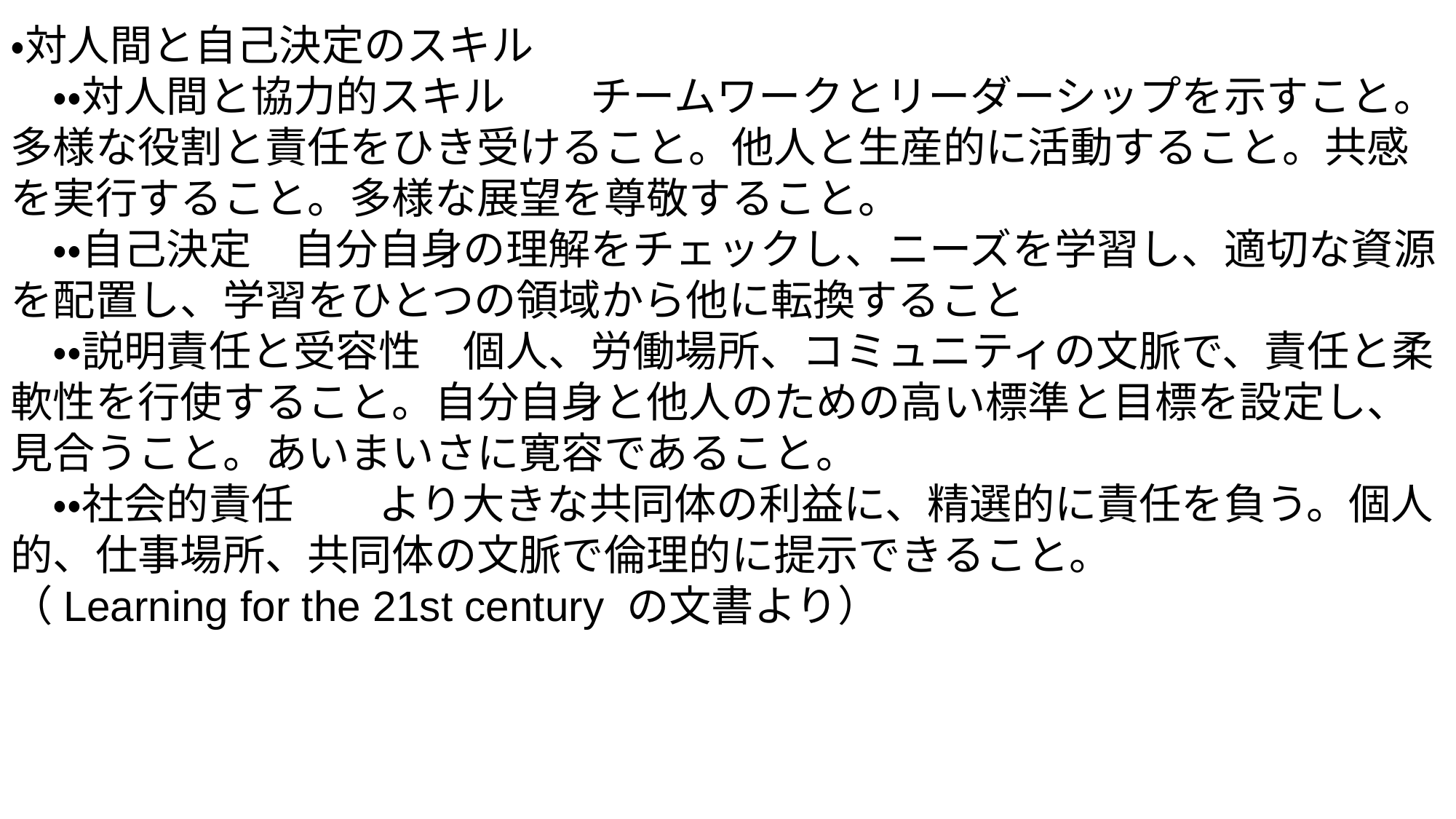

・対人間と自己決定のスキル
　・・対人間と協力的スキル　　チームワークとリーダーシップを示すこと。多様な役割と責任をひき受けること。他人と生産的に活動すること。共感を実行すること。多様な展望を尊敬すること。
　・・自己決定　自分自身の理解をチェックし、ニーズを学習し、適切な資源を配置し、学習をひとつの領域から他に転換すること
　・・説明責任と受容性　個人、労働場所、コミュニティの文脈で、責任と柔軟性を行使すること。自分自身と他人のための高い標準と目標を設定し、見合うこと。あいまいさに寛容であること。
　・・社会的責任　　より大きな共同体の利益に、精選的に責任を負う。個人的、仕事場所、共同体の文脈で倫理的に提示できること。
（Learning for the 21st century の文書より）